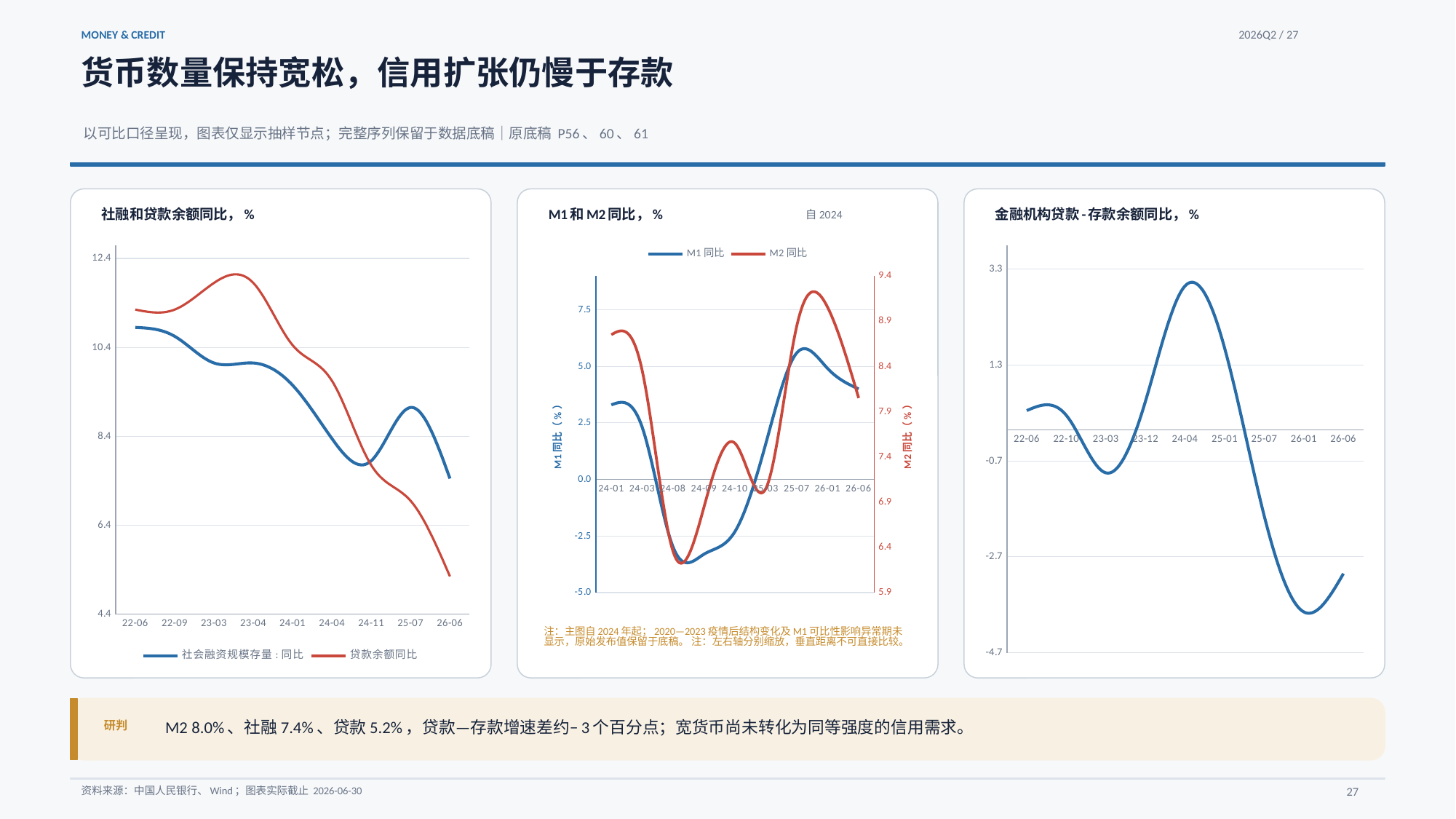

MONEY & CREDIT
2026Q2 / 27
货币数量保持宽松，信用扩张仍慢于存款
以可比口径呈现，图表仅显示抽样节点；完整序列保留于数据底稿｜原底稿 P56、60、61

社融和贷款余额同比，%
M1和M2同比，%
金融机构贷款-存款余额同比，%
自2024

### Chart

| Category |  |  |
|---|---|---|
| 22-06 | 10.8 | 11.2 |
| 22-09 | 10.6 | 11.2 |
| 23-03 | 10.0 | 11.8 |
| 23-04 | 10.0 | 11.8 |
| 24-01 | 9.5 | 10.4 |
| 24-04 | 8.3 | 9.6 |
| 24-11 | 7.8 | 7.7 |
| 25-07 | 9.0 | 6.9 |
| 26-06 | 7.4 | 5.2 |

### Chart

| Category |  |  |
|---|---|---|
| 24-01 | 3.3 | 8.7 |
| 24-03 | 2.3 | 8.3 |
| 24-08 | -3.0 | 6.3 |
| 24-09 | -3.3 | 6.8 |
| 24-10 | -2.3 | 7.5 |
| 25-03 | 1.6 | 7.0 |
| 25-07 | 5.6 | 8.8 |
| 26-01 | 4.9 | 9.0 |
| 26-06 | 4.0 | 8.0 |

### Chart

| Category |  |
|---|---|
| 22-06 | 0.4 |
| 22-10 | 0.3 |
| 23-03 | -0.9 |
| 23-12 | 0.6 |
| 24-04 | 3.0 |
| 25-01 | 1.7 |
| 25-07 | -1.8 |
| 26-01 | -3.8 |
| 26-06 | -3.0 |
注：主图自2024年起；2020—2023疫情后结构变化及M1可比性影响异常期未显示，原始发布值保留于底稿。 注：左右轴分别缩放，垂直距离不可直接比较。

M2 8.0%、社融7.4%、贷款5.2%，贷款—存款增速差约−3个百分点；宽货币尚未转化为同等强度的信用需求。
研判

资料来源：中国人民银行、Wind；图表实际截止 2026-06-30
27